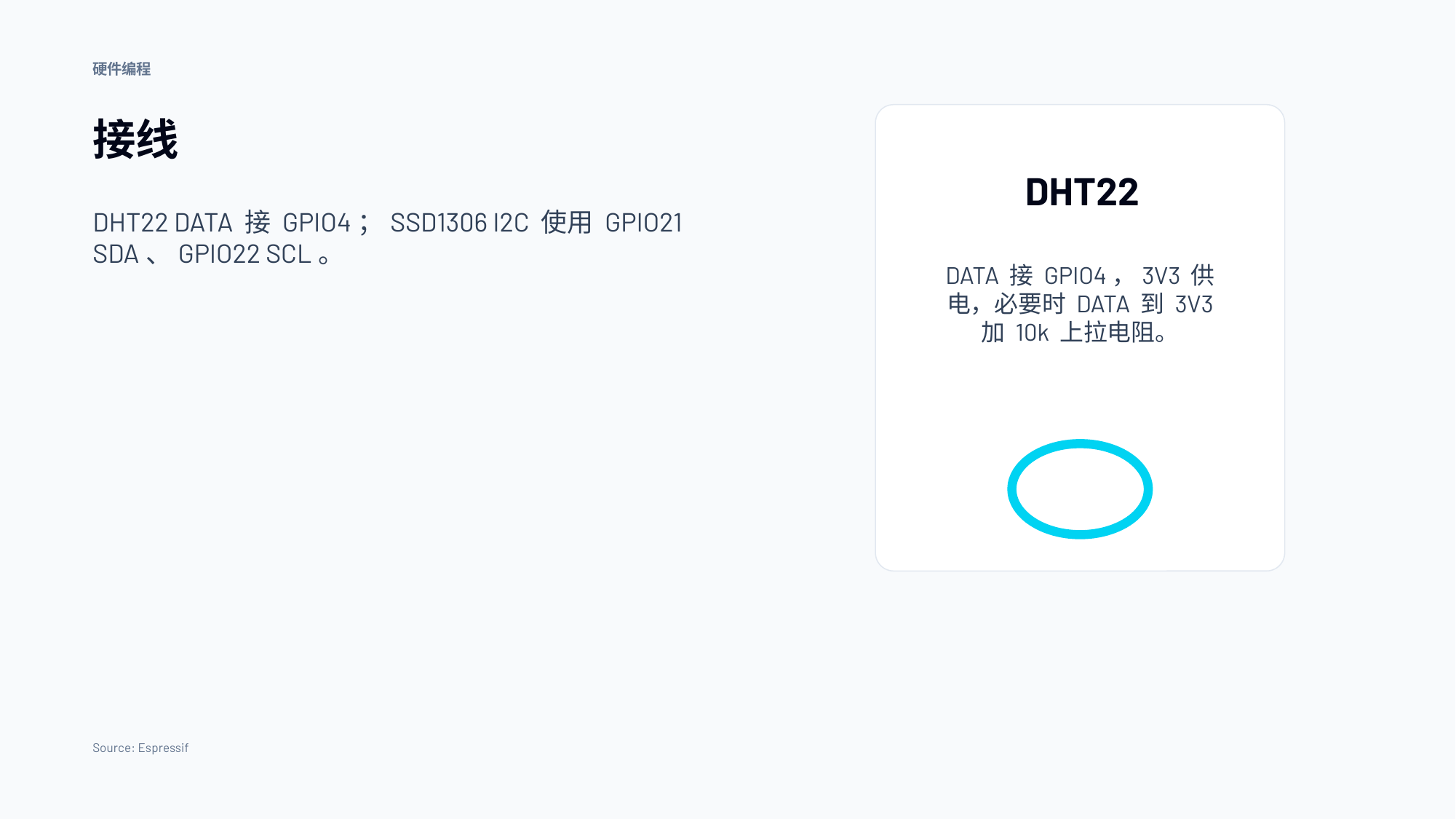

硬件编程

接线
DHT22
DHT22 DATA 接 GPIO4；SSD1306 I2C 使用 GPIO21 SDA、GPIO22 SCL。
DATA 接 GPIO4，3V3 供电，必要时 DATA 到 3V3 加 10k 上拉电阻。

Source: Espressif